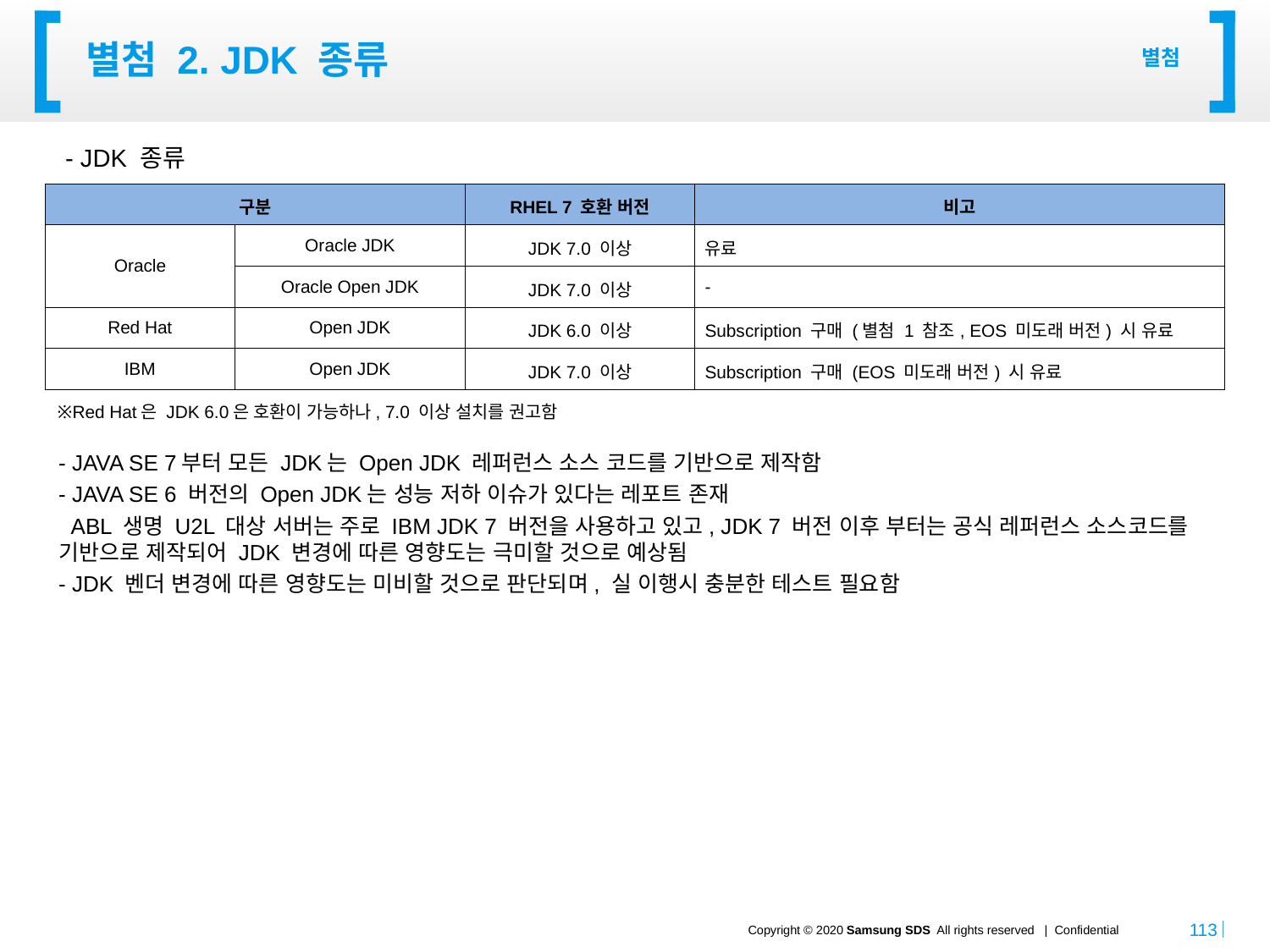

# 별첨 2. JDK 종류
별첨
- JDK 종류
| 구분 |  | RHEL 7 호환 버전 | 비고 |
| --- | --- | --- | --- |
| Oracle | Oracle JDK | JDK 7.0 이상 | 유료 |
|  | Oracle Open JDK | JDK 7.0 이상 | - |
| Red Hat | Open JDK | JDK 6.0 이상 | Subscription 구매 (별첨 1 참조, EOS 미도래 버전) 시 유료 |
| IBM | Open JDK | JDK 7.0 이상 | Subscription 구매 (EOS 미도래 버전) 시 유료 |
※ Red Hat은 JDK 6.0은 호환이 가능하나, 7.0 이상 설치를 권고함
- JAVA SE 7부터 모든 JDK는 Open JDK 레퍼런스 소스 코드를 기반으로 제작함
- JAVA SE 6 버전의 Open JDK는 성능 저하 이슈가 있다는 레포트 존재
  ABL 생명 U2L 대상 서버는 주로 IBM JDK 7 버전을 사용하고 있고, JDK 7 버전 이후 부터는 공식 레퍼런스 소스코드를 기반으로 제작되어 JDK 변경에 따른 영향도는 극미할 것으로 예상됨
- JDK 벤더 변경에 따른 영향도는 미비할 것으로 판단되며, 실 이행시 충분한 테스트 필요함